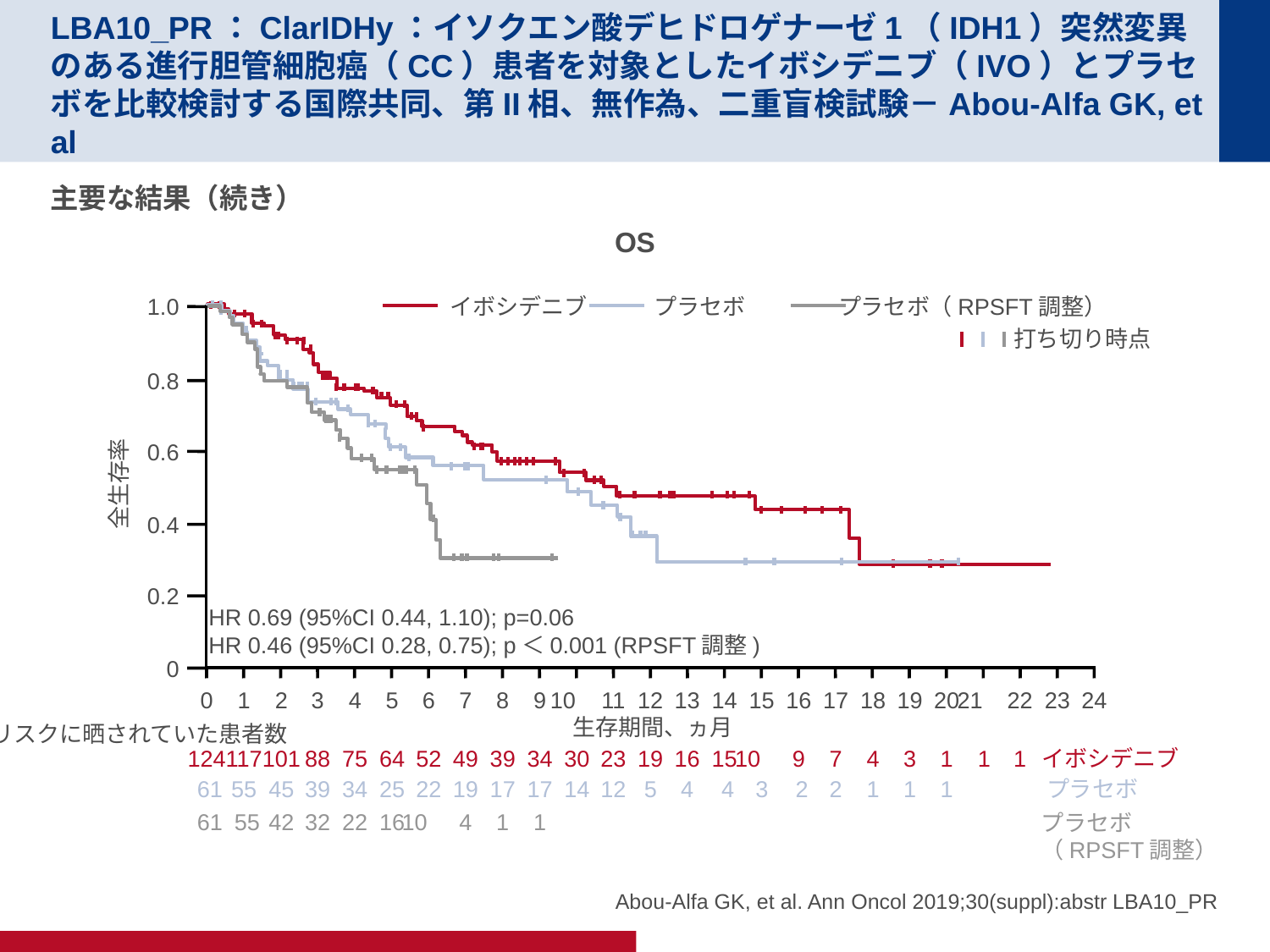

# LBA10_PR：ClarIDHy：イソクエン酸デヒドロゲナーゼ1（IDH1）突然変異のある進行胆管細胞癌（CC）患者を対象としたイボシデニブ（IVO）とプラセボを比較検討する国際共同、第II相、無作為、二重盲検試験－Abou-Alfa GK, et al
主要な結果（続き）
OS
イボシデニブ
プラセボ
プラセボ（RPSFT調整）
1.0

生存期間、ヵ月

打ち切り時点
0.8

0.6

全生存率
0.4

0.2

HR 0.69 (95%CI 0.44, 1.10); p=0.06
HR 0.46 (95%CI 0.28, 0.75); p＜0.001 (RPSFT調整)
0

0
1
2
3
4
5
6
7
8
9
10
11
12
13
14
15
16
17
18
19
20
21
22
23
24
リスクに晒されていた患者数
イボシデニブ
117
52
30
15
4
1
124
101
88
75
64
49
39
34
23
19
16
10
9
7
3
1
1
プラセボ
 61
55
45
39
34
25
22
19
17
17
14
12
5
4
 4
3
 2
2
1
1
1
プラセボ
（RPSFT調整）
 61
 55
42
32
22
16
10
4
1
1
Abou-Alfa GK, et al. Ann Oncol 2019;30(suppl):abstr LBA10_PR